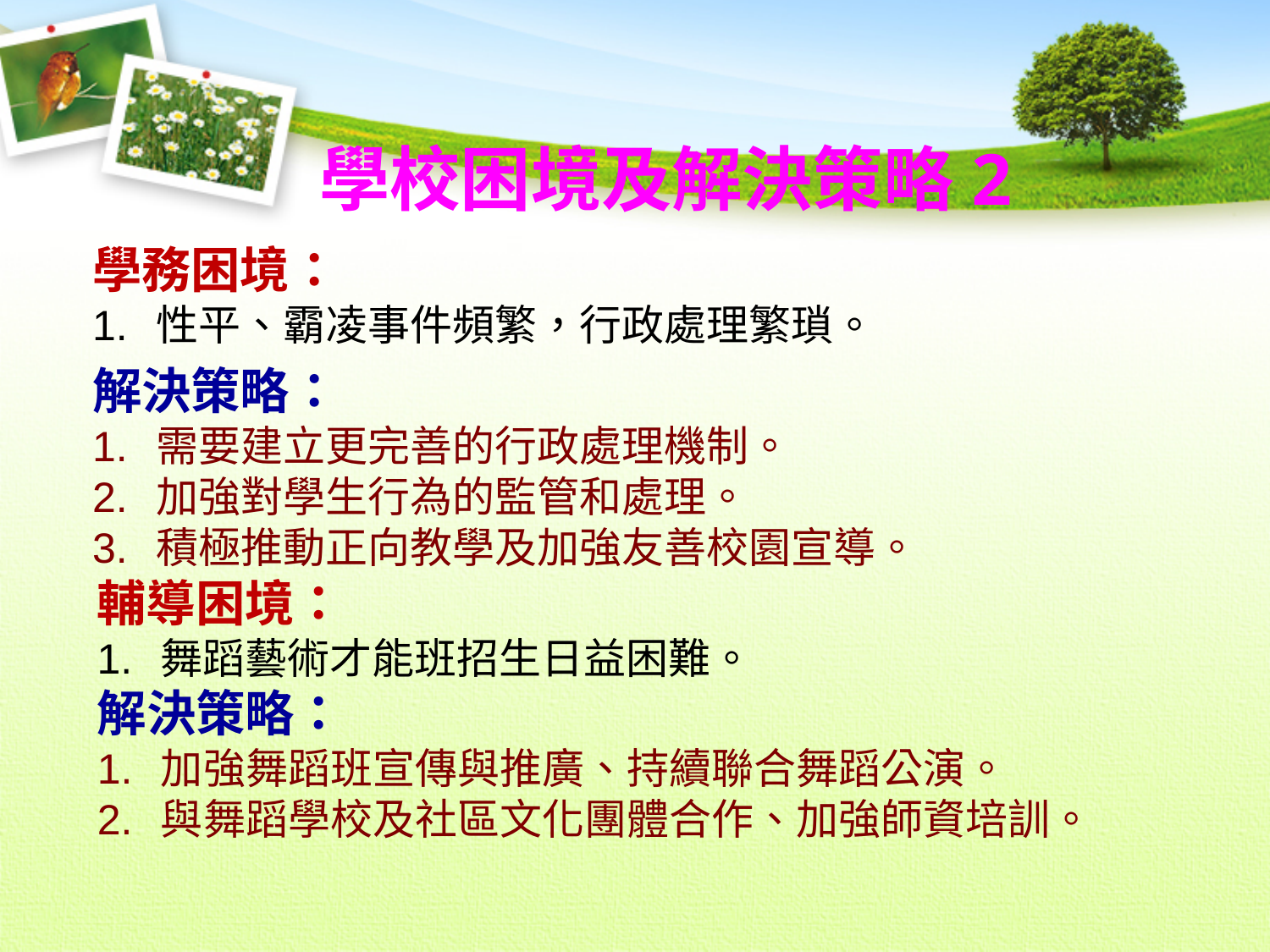

學校困境及解決策略2
學務困境：
性平、霸凌事件頻繁，行政處理繁瑣。
解決策略：
需要建立更完善的行政處理機制。
加強對學生行為的監管和處理。
積極推動正向教學及加強友善校園宣導。
輔導困境：
舞蹈藝術才能班招生日益困難。

解決策略：
加強舞蹈班宣傳與推廣、持續聯合舞蹈公演。
與舞蹈學校及社區文化團體合作、加強師資培訓。